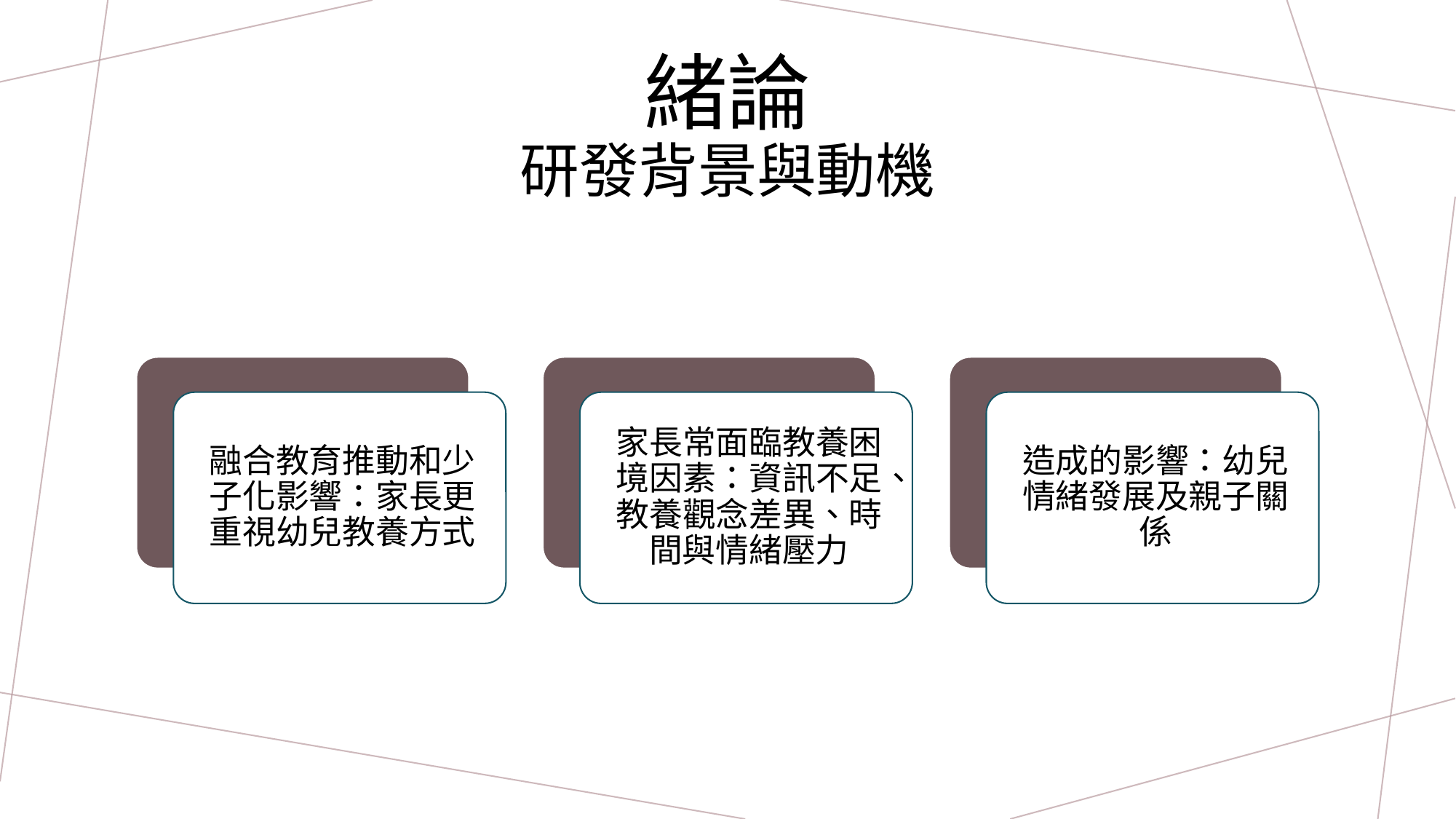

# 緒論 研發背景與動機
融合教育推動和少子化影響：家長更重視幼兒教養方式
家長常面臨教養困境因素：資訊不足、教養觀念差異、時間與情緒壓力
造成的影響：幼兒情緒發展及親子關係